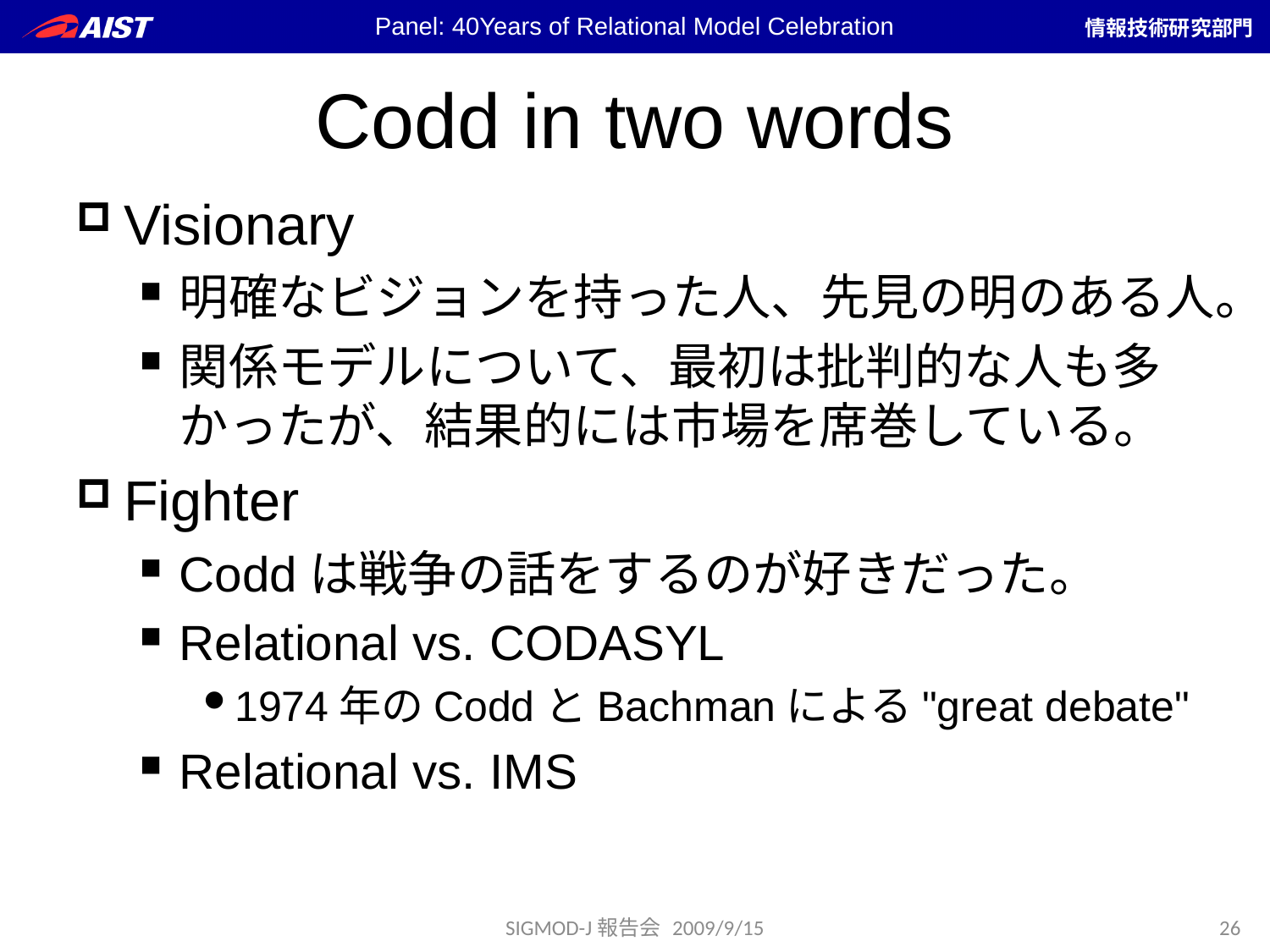

Panel: 40Years of Relational Model Celebration
# Codd in two words
Visionary
明確なビジョンを持った人、先見の明のある人。
関係モデルについて、最初は批判的な人も多かったが、結果的には市場を席巻している。
Fighter
Coddは戦争の話をするのが好きだった。
Relational vs. CODASYL
1974年のCoddとBachmanによる"great debate"
Relational vs. IMS
SIGMOD-J報告会 2009/9/15
26